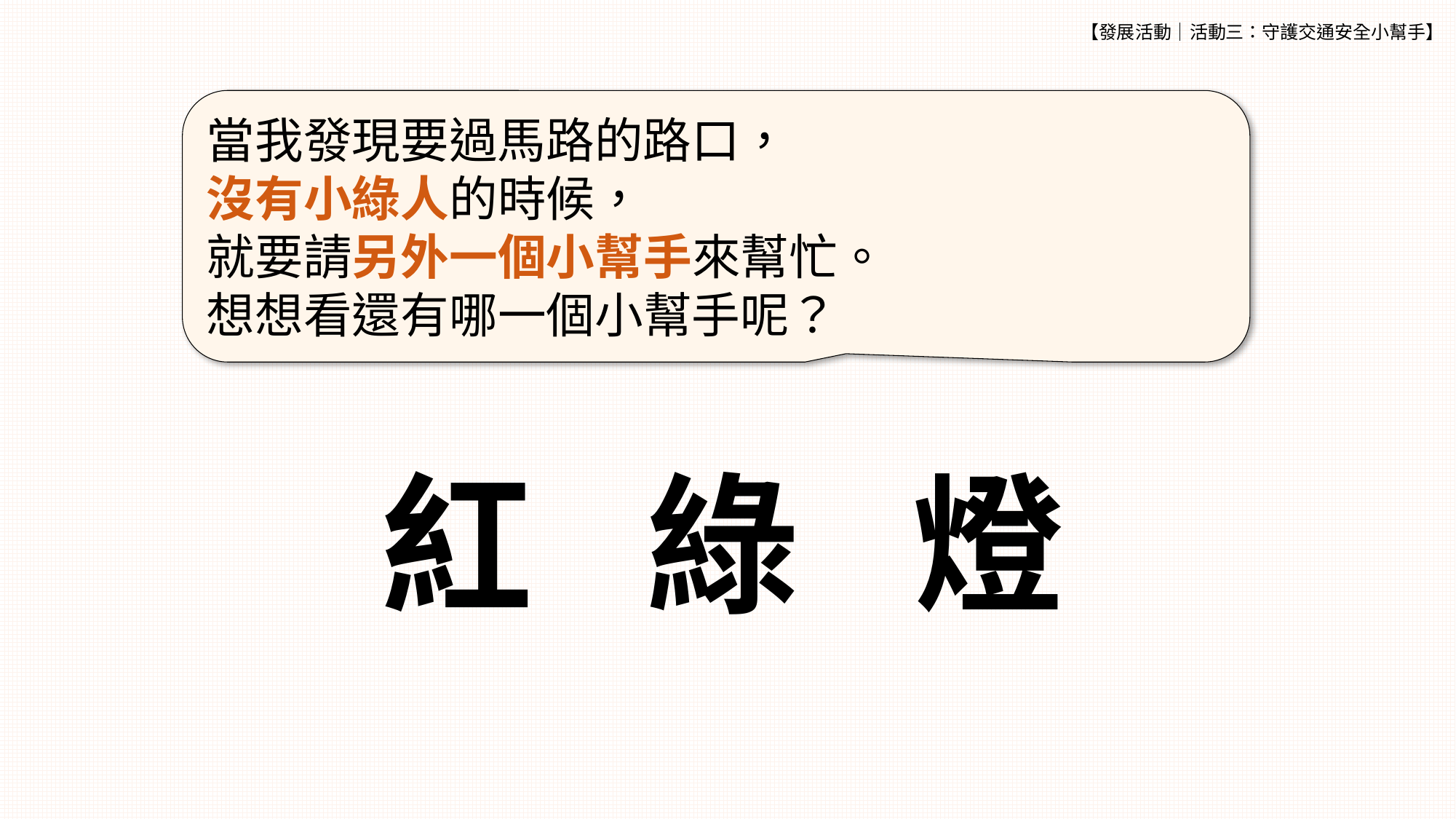

【發展活動│活動三：守護交通安全小幫手】
當我發現要過馬路的路口，
沒有小綠人的時候，
就要請另外一個小幫手來幫忙。
想想看還有哪一個小幫手呢？
紅
綠
燈